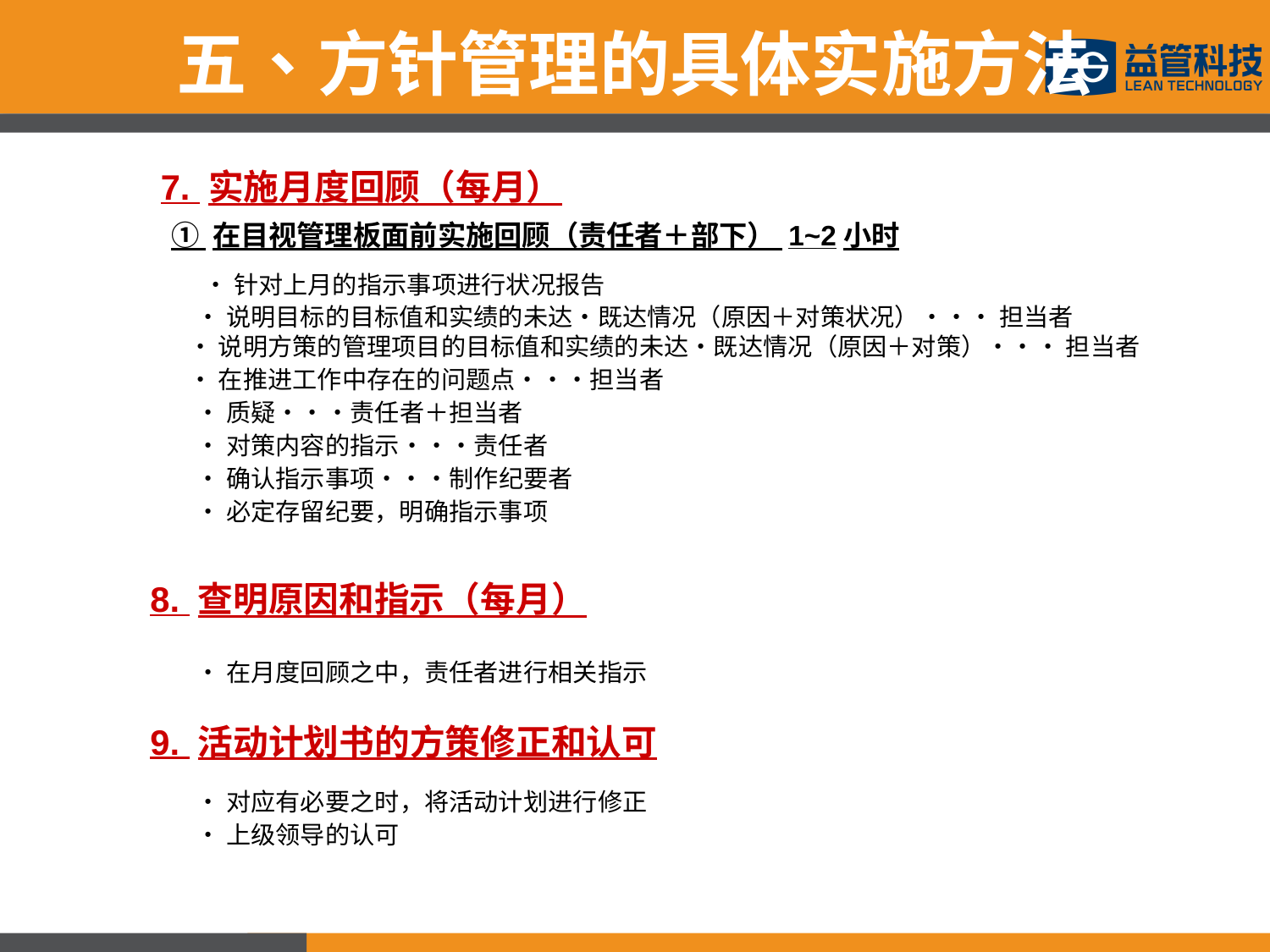

五、方针管理的具体实施方法
7. 实施月度回顾（每月）
① 在目视管理板面前实施回顾（责任者＋部下） 1~2小时
    ・ 针对上月的指示事项进行状况报告
　・ 说明目标的目标值和实绩的未达・既达情况（原因＋对策状况）・・・ 担当者
  ・ 说明方策的管理项目的目标值和实绩的未达・既达情况（原因＋对策）・・・ 担当者
  ・ 在推进工作中存在的问题点・・・担当者
　・ 质疑・・・责任者＋担当者
　・ 对策内容的指示・・・责任者
　・ 确认指示事项・・・制作纪要者
　・ 必定存留纪要，明确指示事项
8. 查明原因和指示（每月）
　・ 在月度回顾之中，责任者进行相关指示
9. 活动计划书的方策修正和认可
　・ 对应有必要之时，将活动计划进行修正
　・ 上级领导的认可